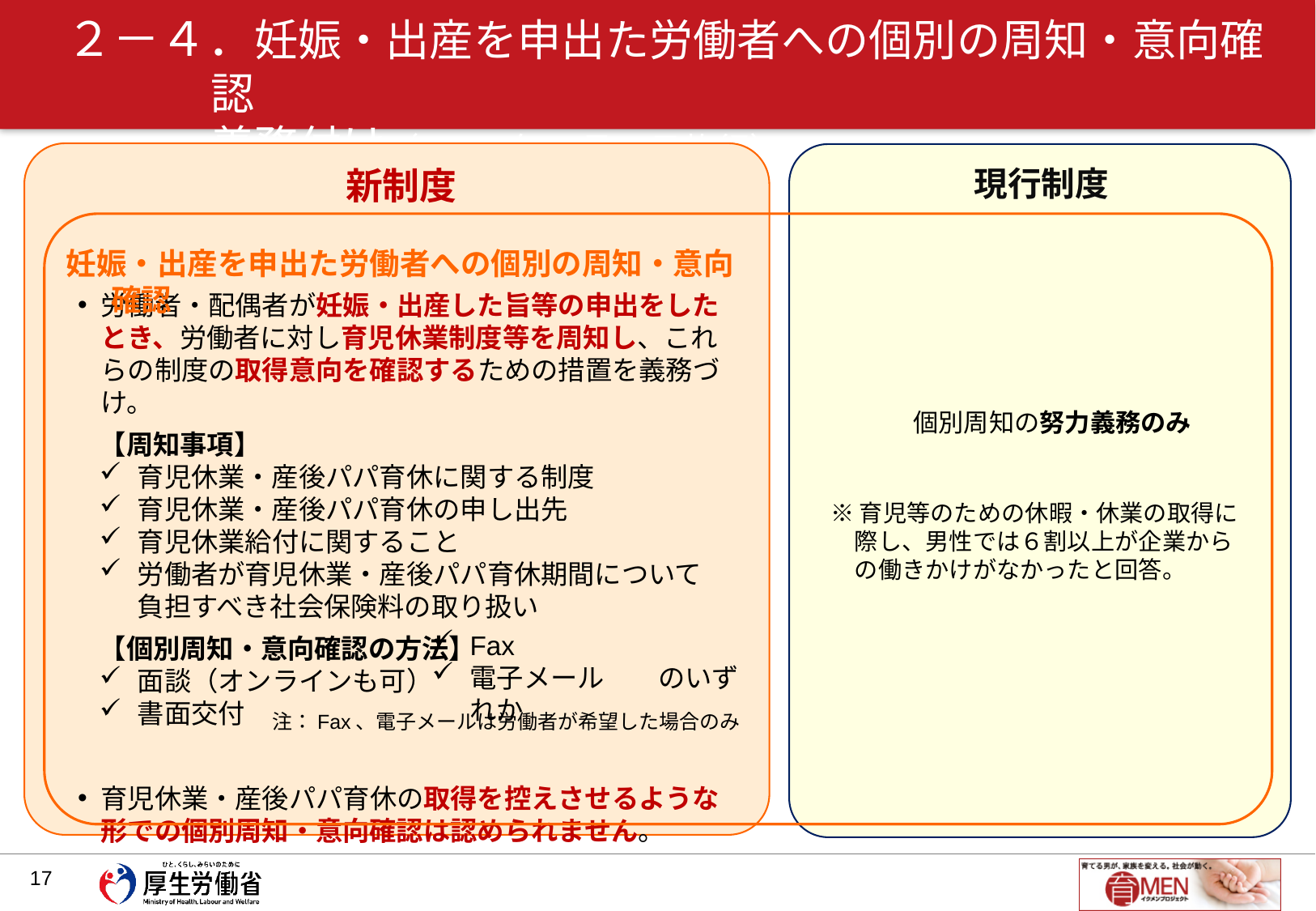

# ２－４．妊娠・出産を申出た労働者への個別の周知・意向確認 義務付け（2022年4月1日施行）

新制度
現行制度

妊娠・出産を申出た労働者への個別の周知・意向確認
労働者・配偶者が妊娠・出産した旨等の申出をしたとき、労働者に対し育児休業制度等を周知し、これらの制度の取得意向を確認するための措置を義務づけ。
【周知事項】
育児休業・産後パパ育休に関する制度
育児休業・産後パパ育休の申し出先
育児休業給付に関すること
労働者が育児休業・産後パパ育休期間について負担すべき社会保険料の取り扱い
【個別周知・意向確認の方法】
面談（オンラインも可）
書面交付

育児休業・産後パパ育休の取得を控えさせるような形での個別周知・意向確認は認められません。
個別周知の努力義務のみ
　※ 育児等のための休暇・休業の取得に際し、男性では６割以上が企業からの働きかけがなかったと回答。
Fax
電子メール　　のいずれか
注：Fax、電子メールは労働者が希望した場合のみ
17